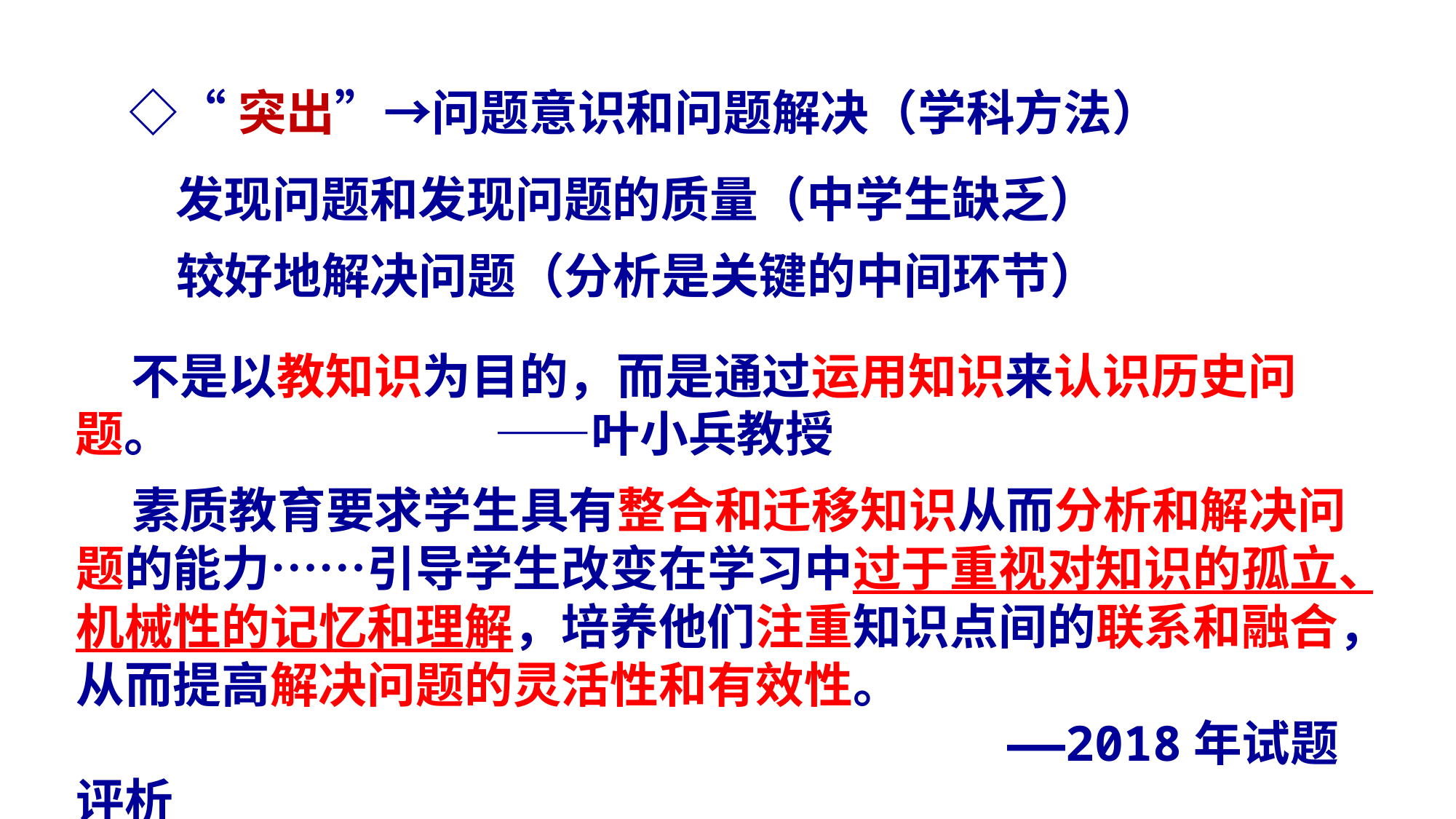

◇“突出”→问题意识和问题解决（学科方法）
发现问题和发现问题的质量（中学生缺乏）
较好地解决问题（分析是关键的中间环节）
    不是以教知识为目的，而是通过运用知识来认识历史问题。                             ——叶小兵教授
    素质教育要求学生具有整合和迁移知识从而分析和解决问题的能力……引导学生改变在学习中过于重视对知识的孤立、机械性的记忆和理解，培养他们注重知识点间的联系和融合，从而提高解决问题的灵活性和有效性。
                                ——2018年试题评析